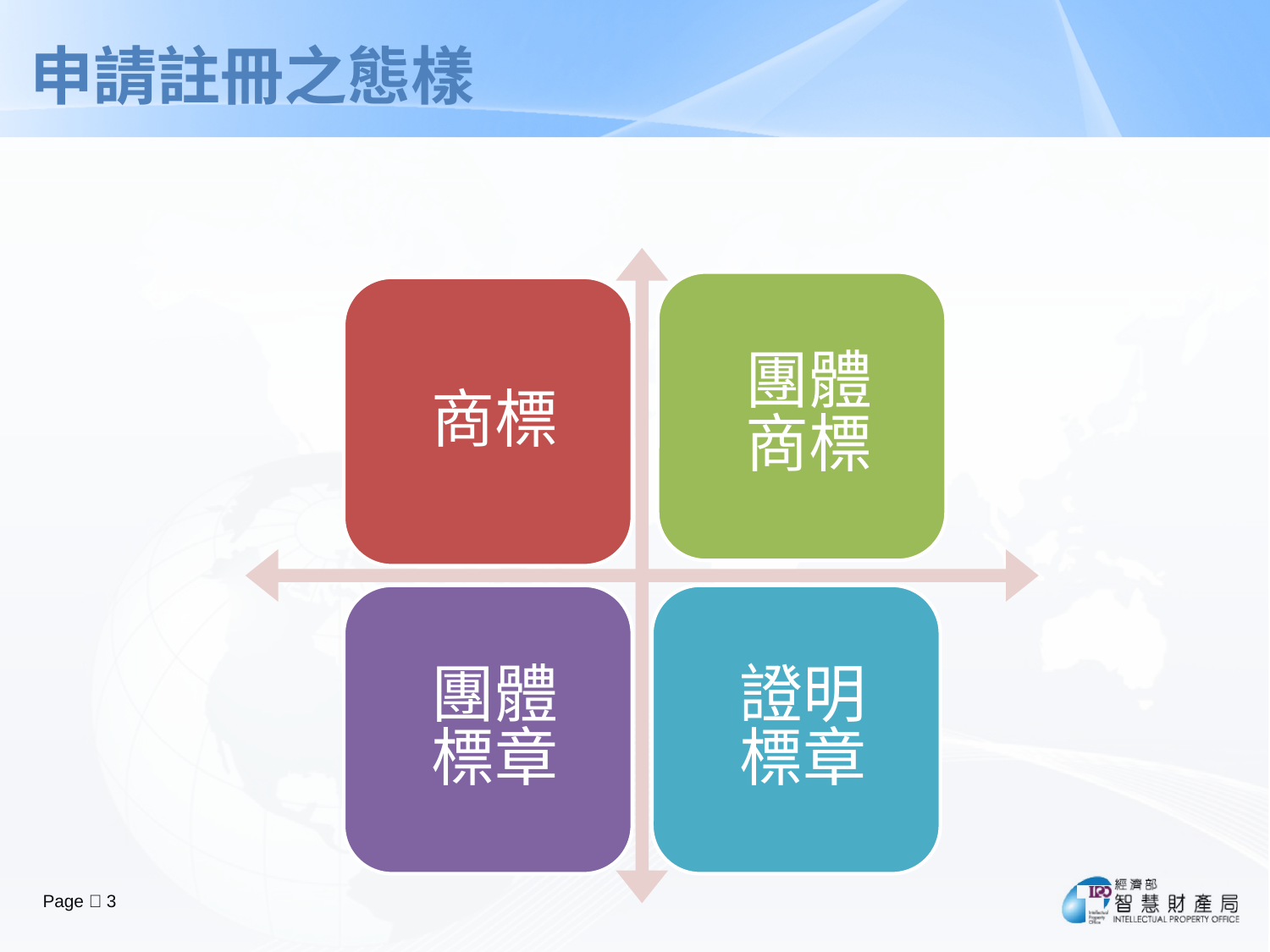

# 申請註冊之態樣
商標
團體
商標
團體
標章
證明
標章